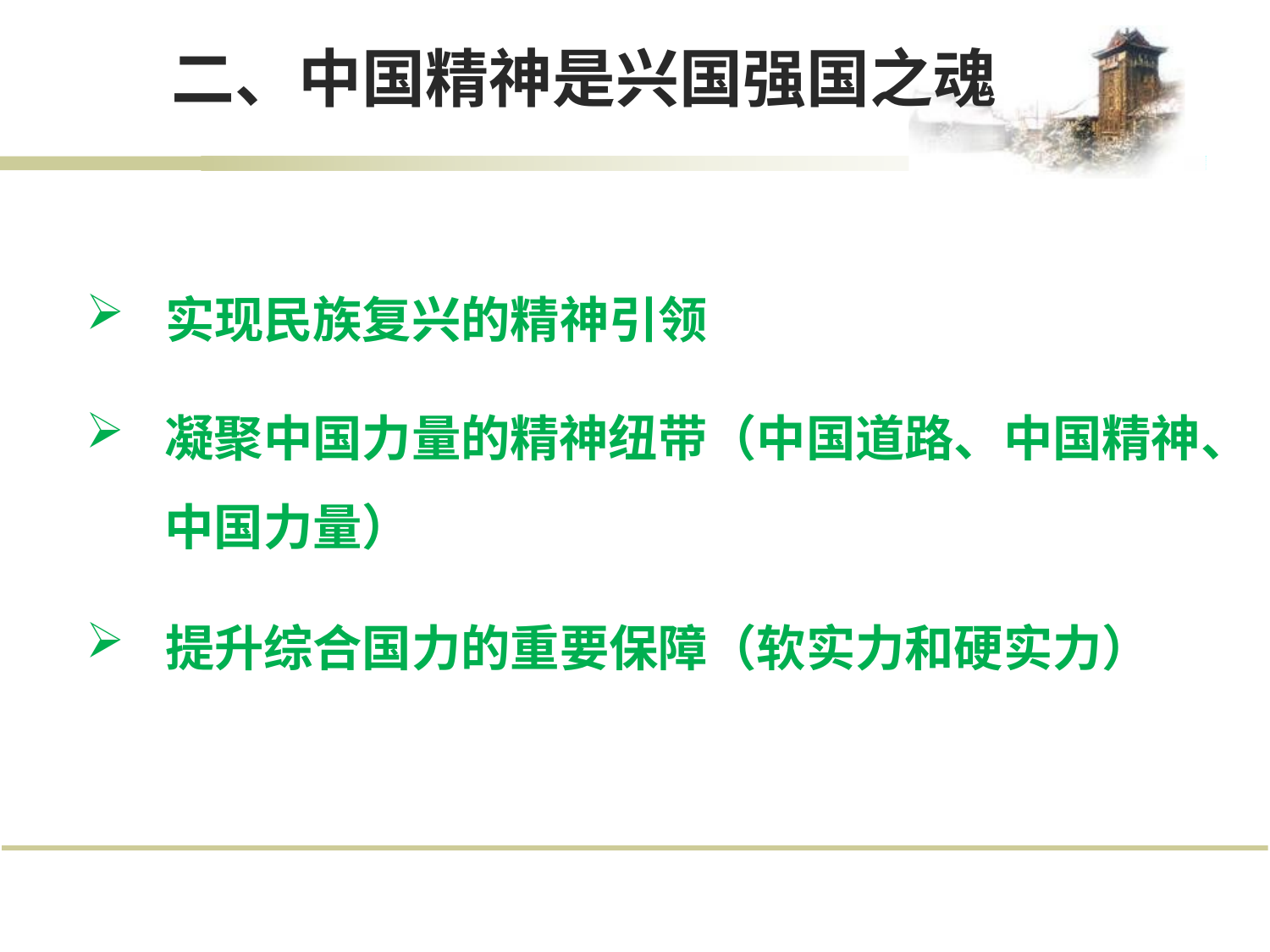

# 二、中国精神是兴国强国之魂

实现民族复兴的精神引领
凝聚中国力量的精神纽带（中国道路、中国精神、 中国力量）

提升综合国力的重要保障（软实力和硬实力）